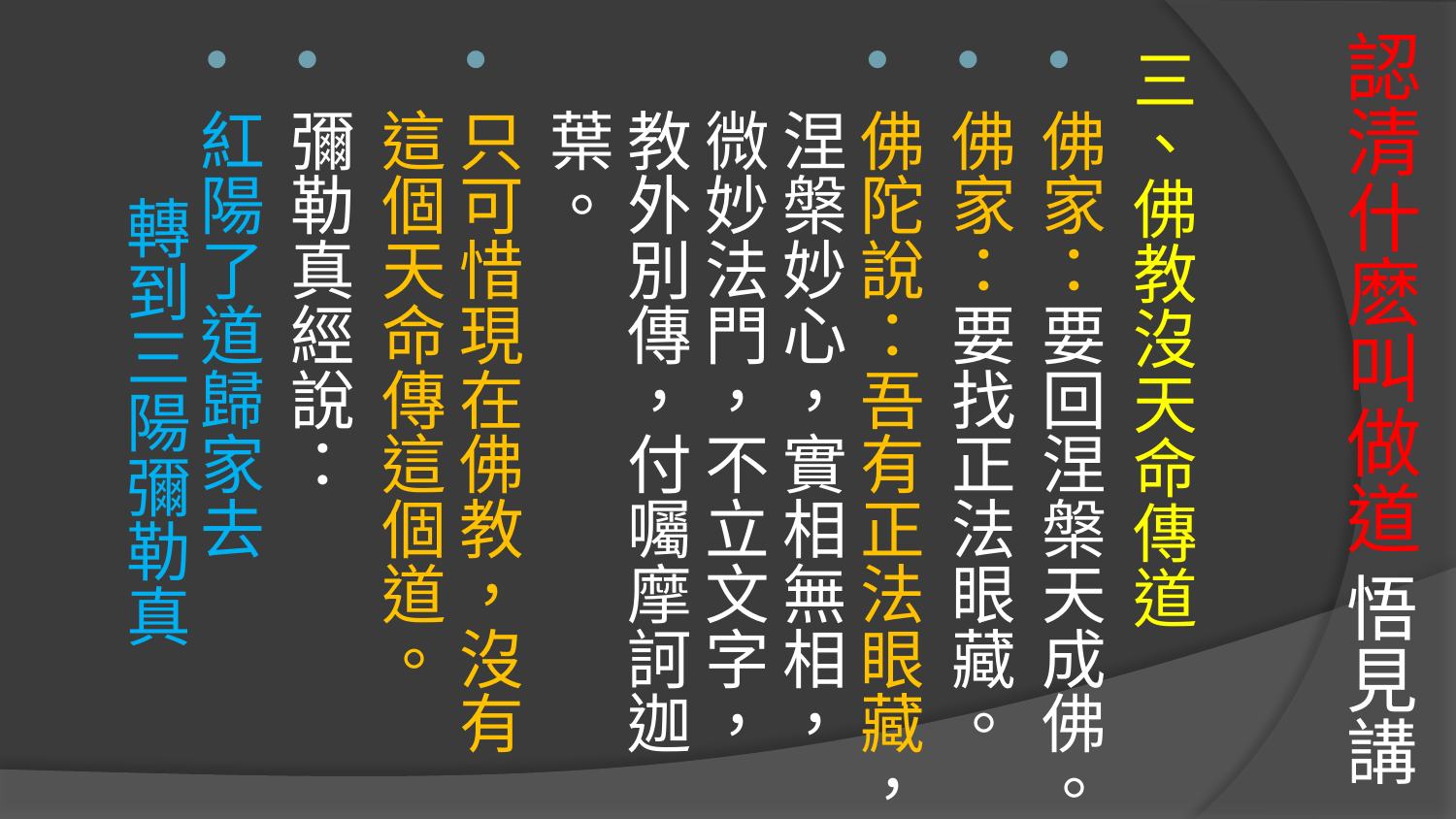

# 認清什麽叫做道 悟見講
三、佛教沒天命傳道
佛家：要回涅槃天成佛。
佛家：要找正法眼藏。
佛陀說：吾有正法眼藏，涅槃妙心，實相無相，微妙法門，不立文字，教外別傳，付囑摩訶迦葉。
只可惜現在佛教，沒有這個天命傳這個道。
彌勒真經說：
紅陽了道歸家去                      轉到三陽彌勒真